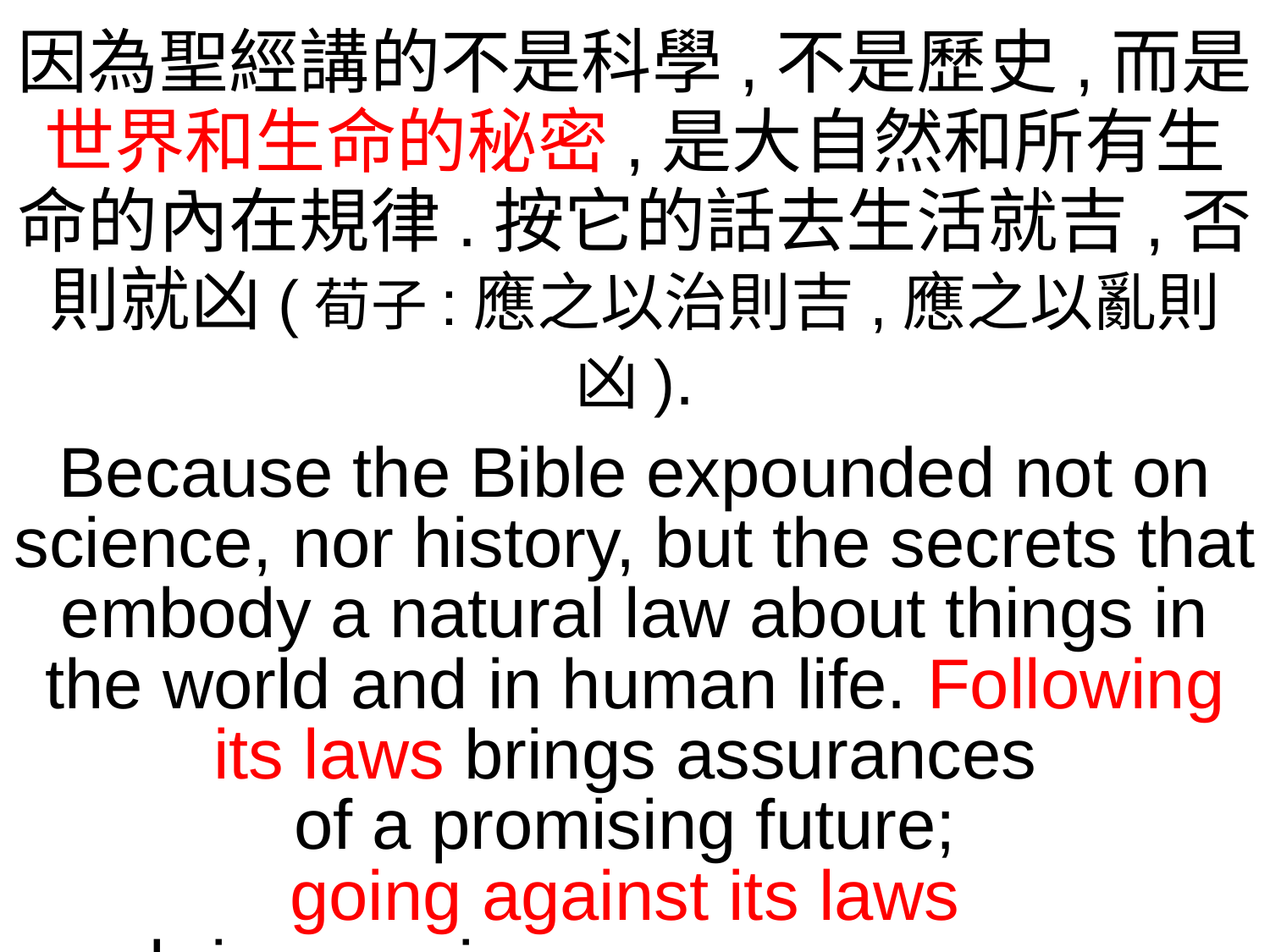

因為聖經講的不是科學,不是歷史,而是世界和生命的秘密,是大自然和所有生命的內在規律.按它的話去生活就吉,否則就凶(荀子:應之以治則吉,應之以亂則凶).
Because the Bible expounded not on science, nor history, but the secrets that embody a natural law about things in the world and in human life. Following its laws brings assurances
of a promising future;
going against its laws
brings ominous consequences.